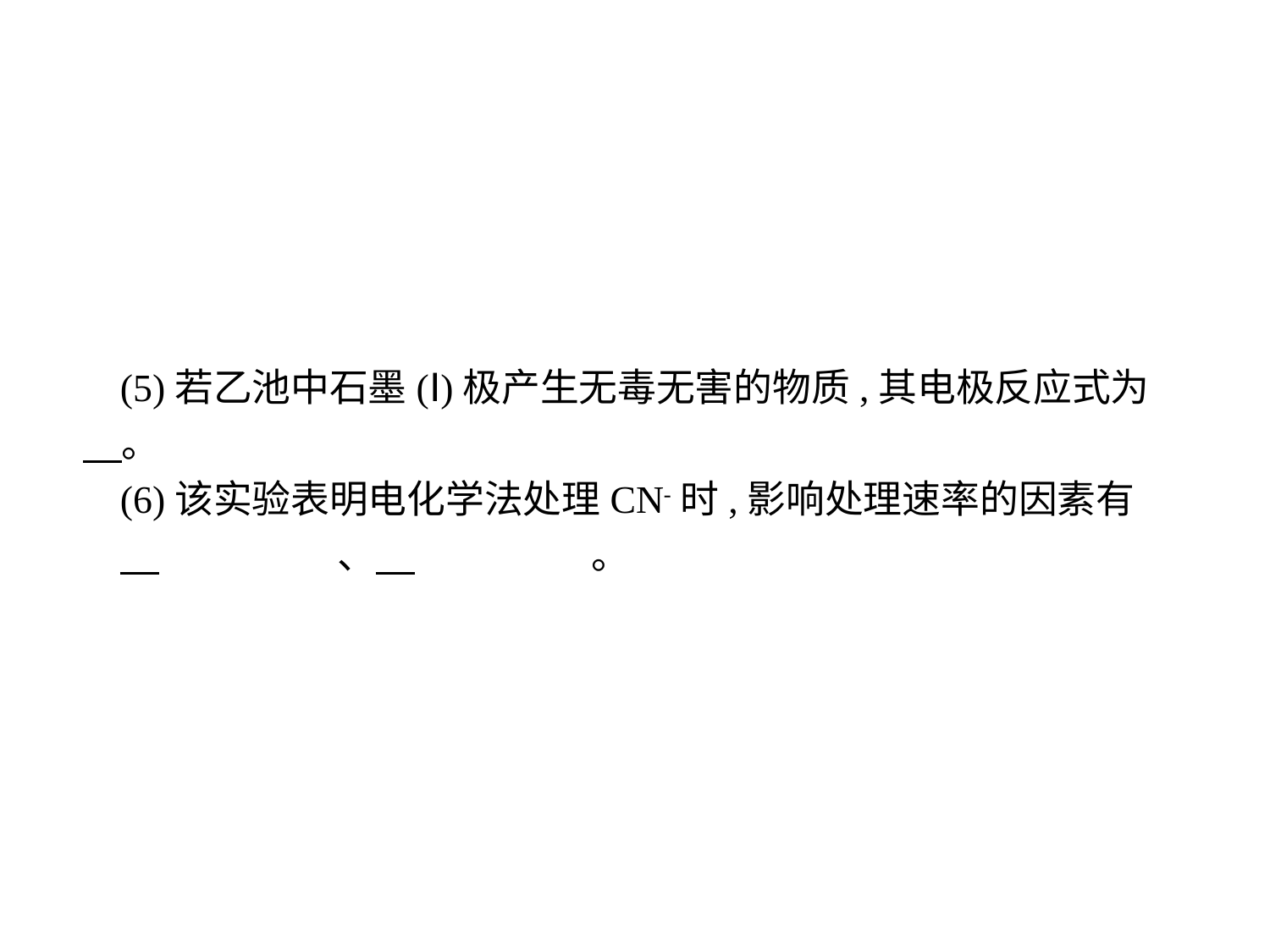

-6-
(5)若乙池中石墨(Ⅰ)极产生无毒无害的物质,其电极反应式为　。
(6)该实验表明电化学法处理CN-时,影响处理速率的因素有
　		、　		。